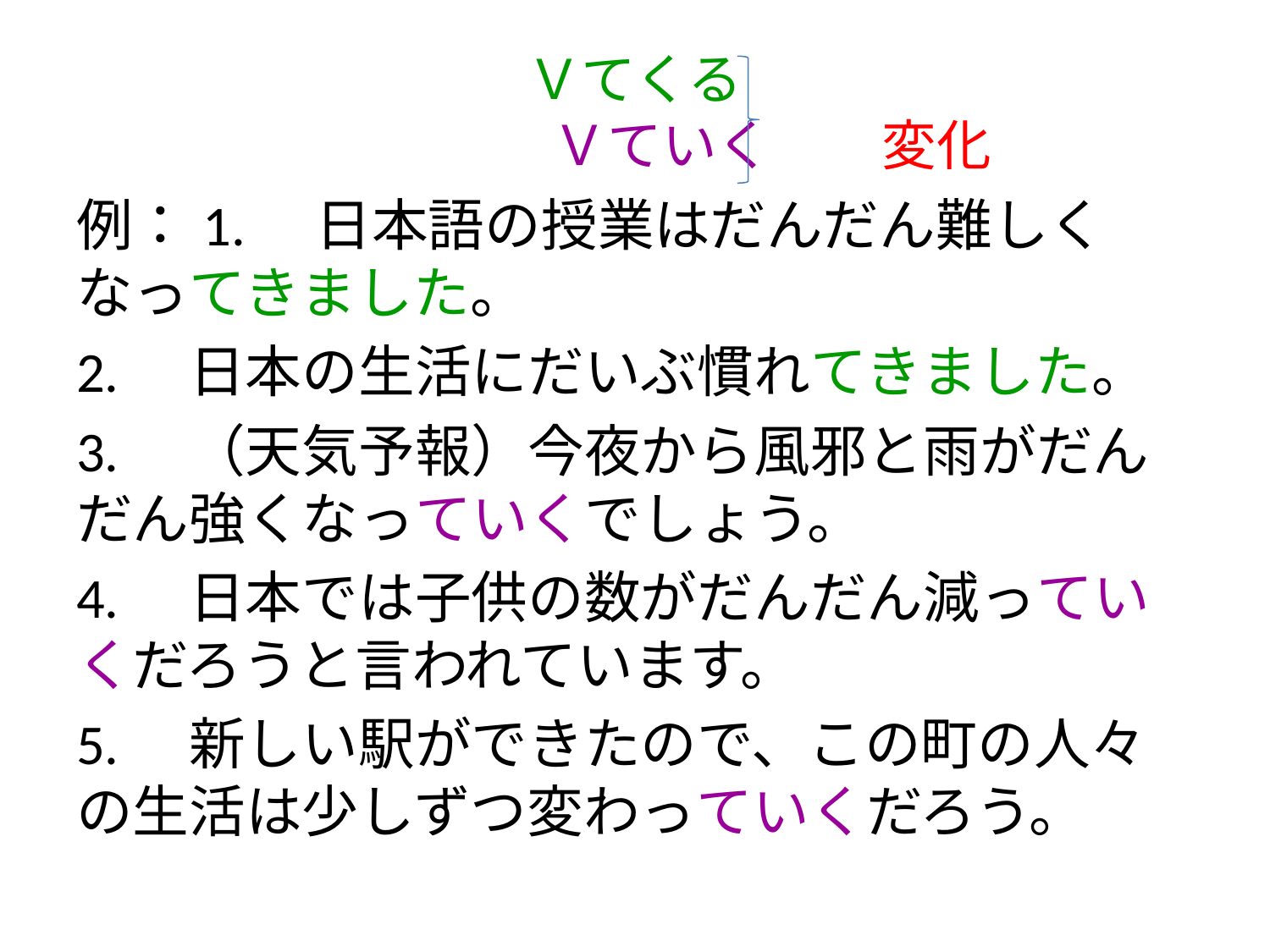

# Ｖてくる 　　　　　Ｖていく　　変化

例：1.　日本語の授業はだんだん難しくなってきました。
2.　日本の生活にだいぶ慣れてきました。
3.　（天気予報）今夜から風邪と雨がだんだん強くなっていくでしょう。
4.　日本では子供の数がだんだん減っていくだろうと言われています。
5.　新しい駅ができたので、この町の人々の生活は少しずつ変わっていくだろう。